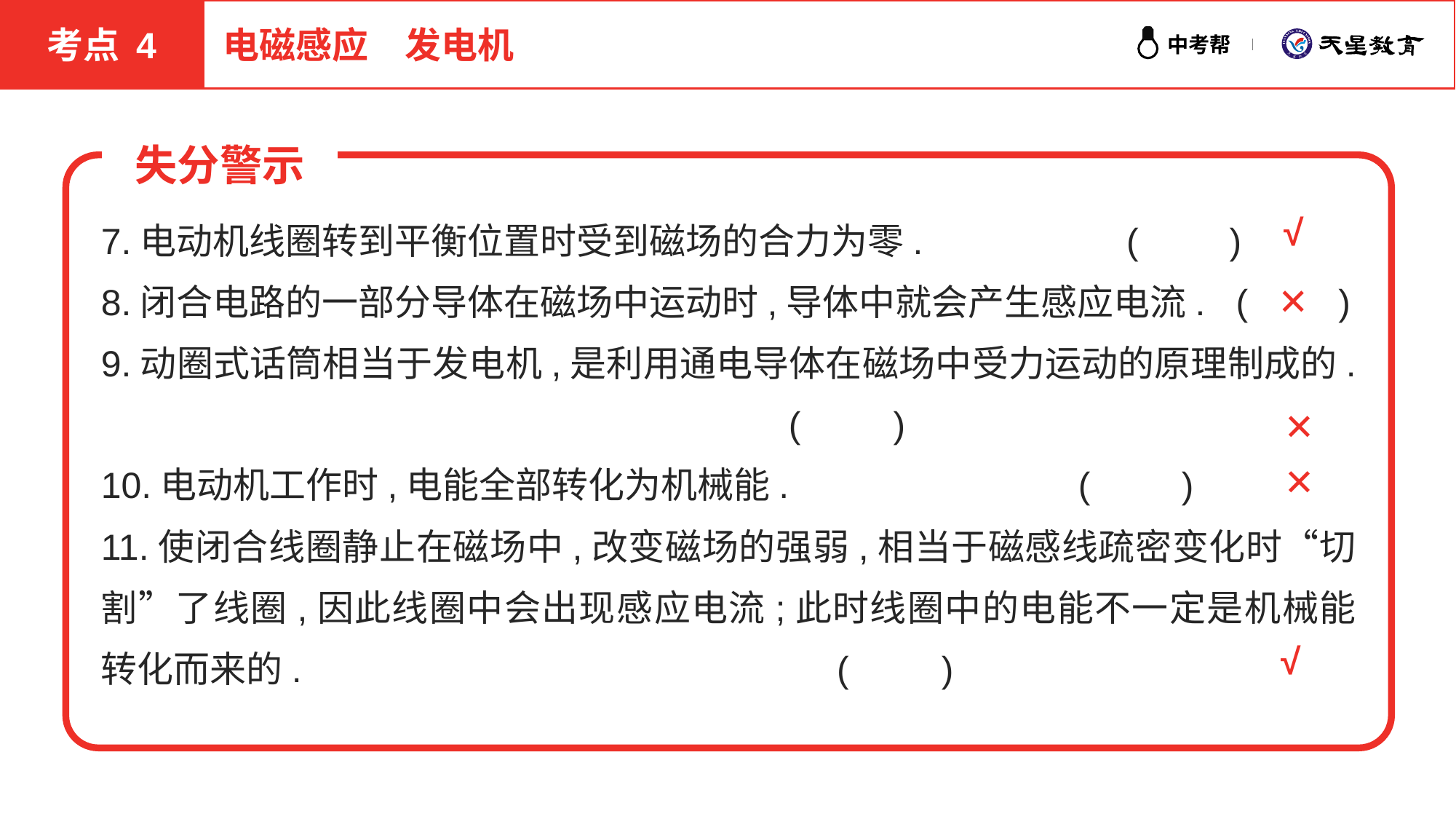

考点 4
电磁感应　发电机
失分警示

7.电动机线圈转到平衡位置时受到磁场的合力为零.	               (　　)
8.闭合电路的一部分导体在磁场中运动时,导体中就会产生感应电流.   (　　)
9.动圈式话筒相当于发电机,是利用通电导体在磁场中受力运动的原理制成的.	                                                         (　　)
10.电动机工作时,电能全部转化为机械能.	                     (　　)
11.使闭合线圈静止在磁场中,改变磁场的强弱,相当于磁感线疏密变化时“切割”了线圈,因此线圈中会出现感应电流;此时线圈中的电能不一定是机械能转化而来的.	                                                   (　　)
√
✕
✕
✕
√